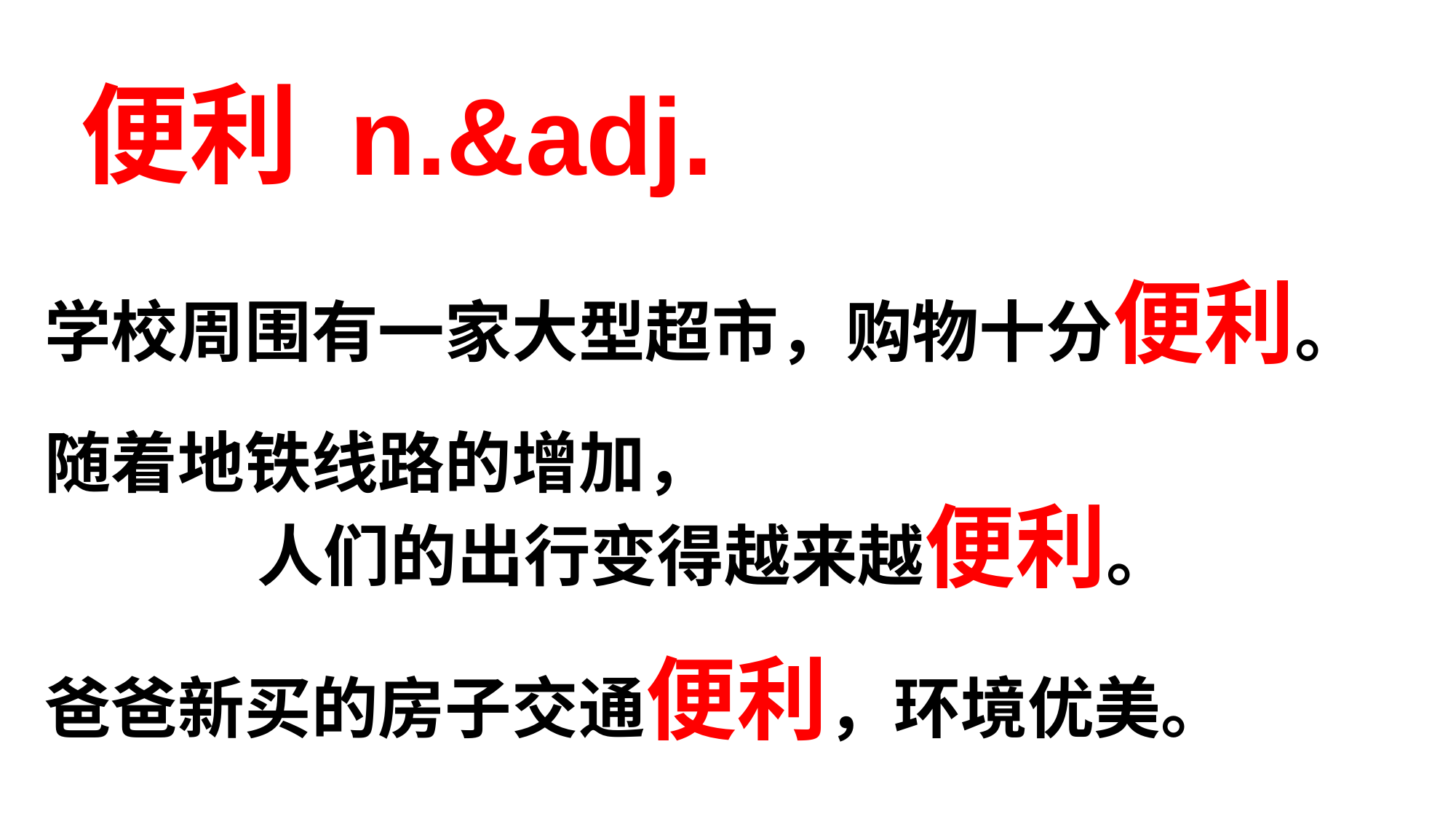

# 便利 n.&adj.
学校周围有一家大型超市，购物十分便利。
随着地铁线路的增加，
             人们的出行变得越来越便利。
爸爸新买的房子交通便利，环境优美。